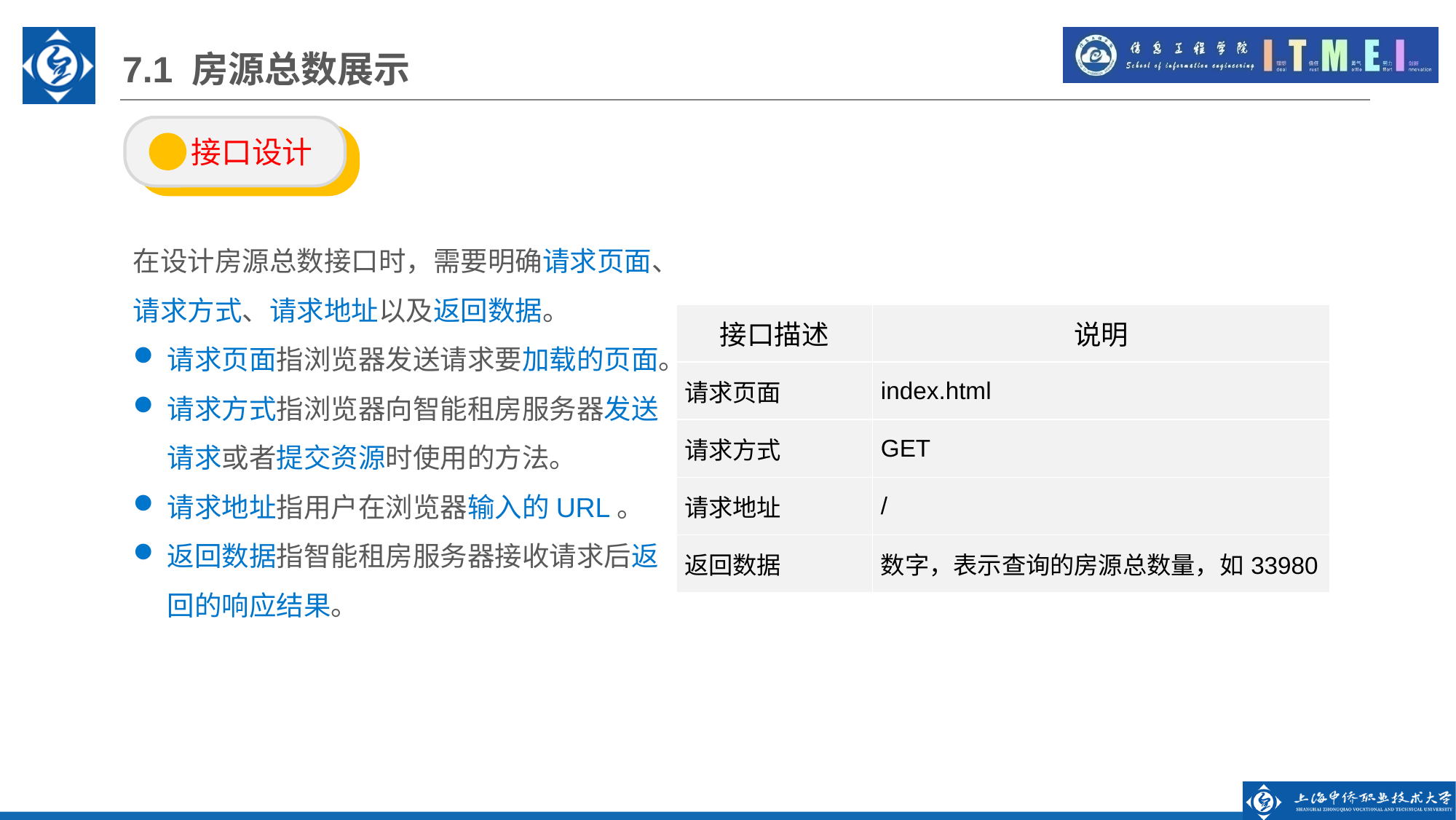

7.1 房源总数展示
    接口设计

在设计房源总数接口时，需要明确请求页面、请求方式、请求地址以及返回数据。
请求页面指浏览器发送请求要加载的页面。
请求方式指浏览器向智能租房服务器发送请求或者提交资源时使用的方法。
请求地址指用户在浏览器输入的URL。
返回数据指智能租房服务器接收请求后返回的响应结果。
| 接口描述 | 说明 |
| --- | --- |
| 请求页面 | index.html |
| 请求方式 | GET |
| 请求地址 | / |
| 返回数据 | 数字，表示查询的房源总数量，如33980 |